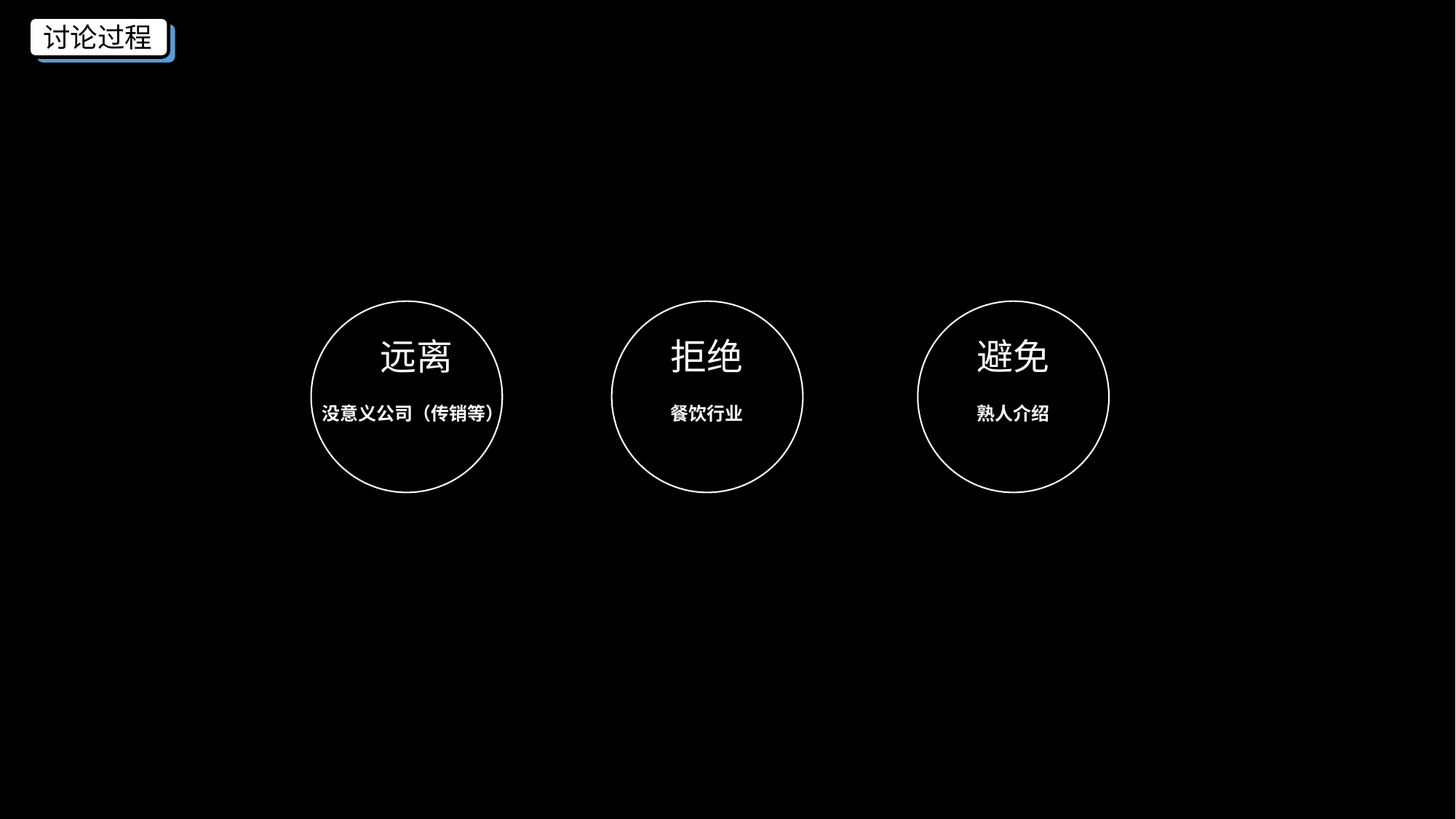

讨论过程

避免
拒绝
  远离
没意义公司（传销等）
餐饮行业
熟人介绍